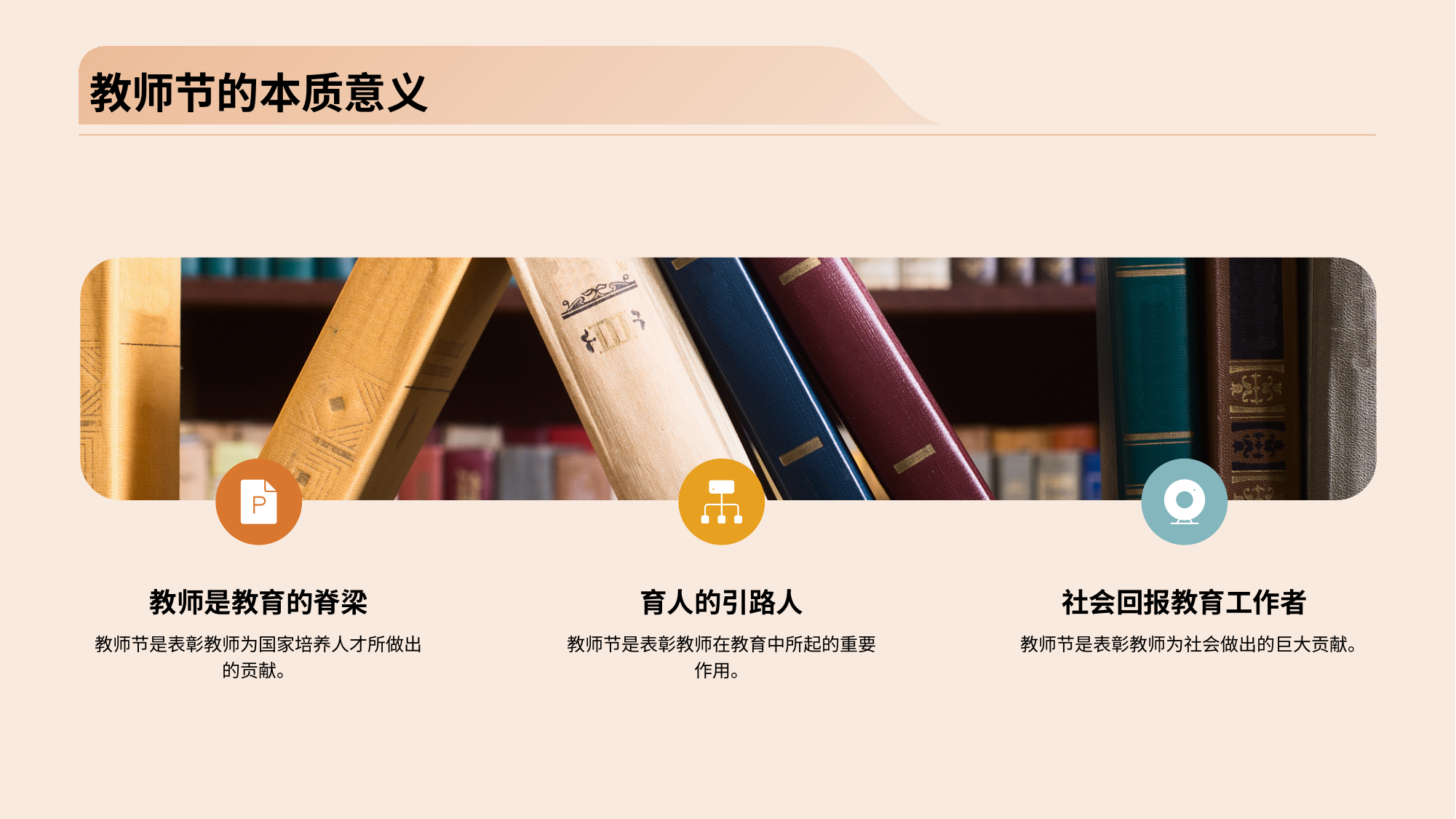

# 教师节的本质意义

教师是教育的脊梁
教师节是表彰教师为国家培养人才所做出的贡献。

育人的引路人
教师节是表彰教师在教育中所起的重要作用。

社会回报教育工作者
教师节是表彰教师为社会做出的巨大贡献。